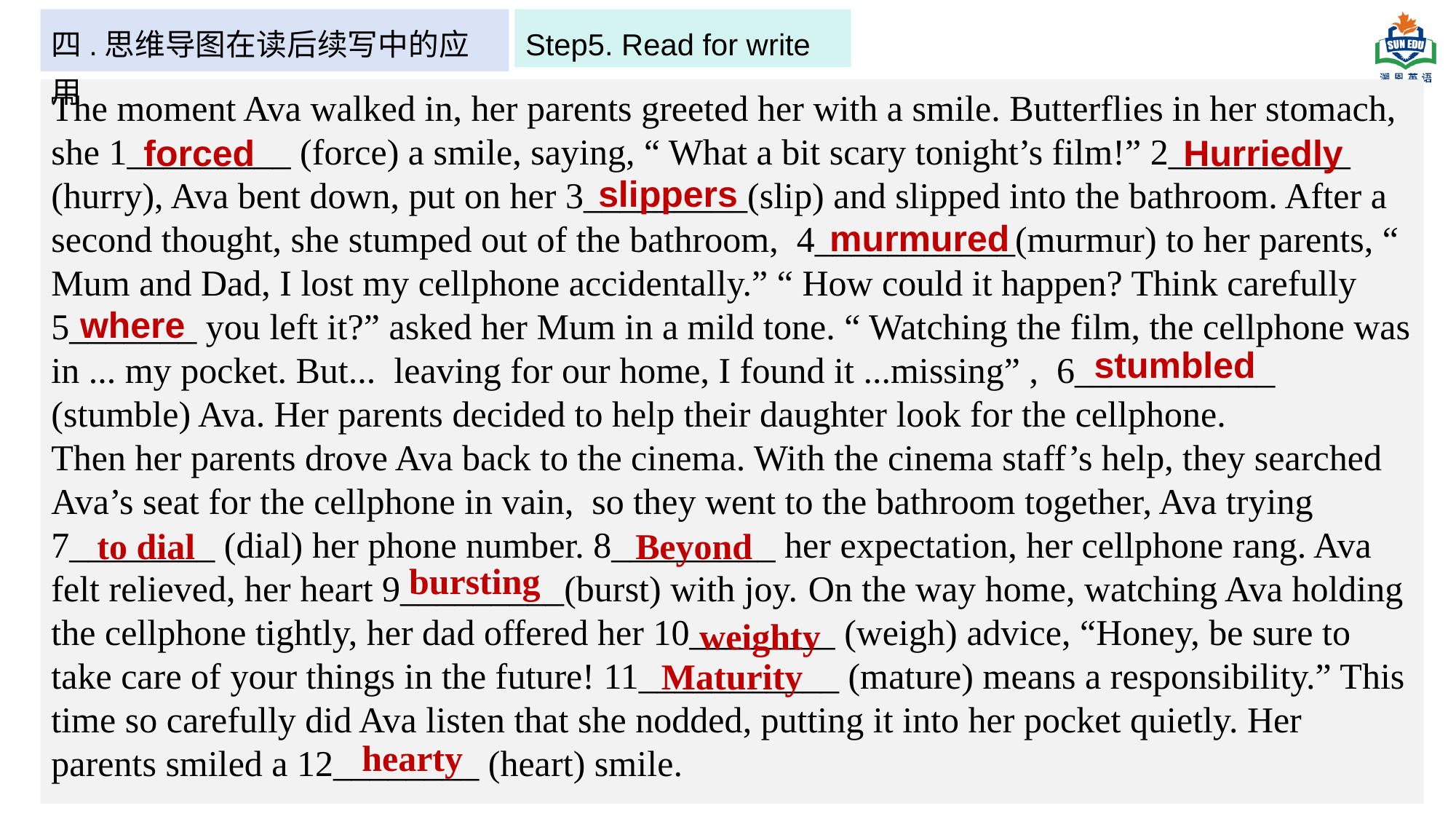

四.思维导图在读后续写中的应用
Step5. Read for write
The moment Ava walked in, her parents greeted her with a smile. Butterflies in her stomach,  she 1_________ (force) a smile, saying, “ What a bit scary tonight’s film!” 2__________ (hurry), Ava bent down, put on her 3_________(slip) and slipped into the bathroom. After a second thought, she stumped out of the bathroom,  4___________(murmur) to her parents, “ Mum and Dad, I lost my cellphone accidentally.” “ How could it happen? Think carefully 5_______ you left it?” asked her Mum in a mild tone. “ Watching the film, the cellphone was in ... my pocket. But...  leaving for our home, I found it ...missing” ,  6___________ (stumble) Ava. Her parents decided to help their daughter look for the cellphone.
Then her parents drove Ava back to the cinema. With the cinema staff’s help, they searched Ava’s seat for the cellphone in vain,  so they went to the bathroom together, Ava trying 7________ (dial) her phone number. 8_________ her expectation, her cellphone rang. Ava felt relieved, her heart 9_________(burst) with joy. On the way home, watching Ava holding the cellphone tightly, her dad offered her 10________ (weigh) advice, “Honey, be sure to take care of your things in the future! 11___________ (mature) means a responsibility.” This time so carefully did Ava listen that she nodded, putting it into her pocket quietly. Her parents smiled a 12________ (heart) smile.

forced
Hurriedly
slippers
murmured
where
 stumbled
 to dial
Beyond
bursting
  weighty
 Maturity
 hearty